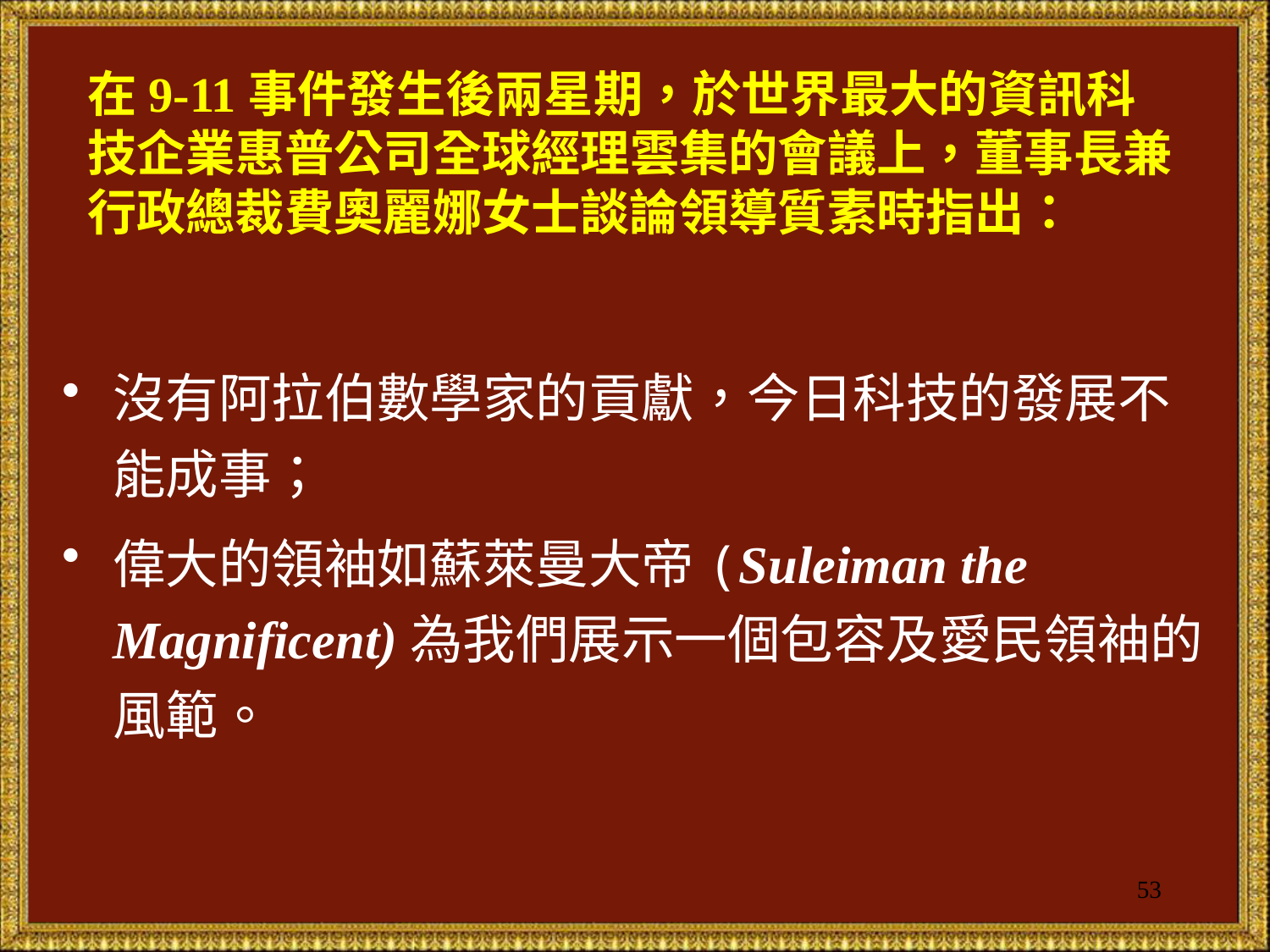

在9-11事件發生後兩星期，於世界最大的資訊科技企業惠普公司全球經理雲集的會議上，董事長兼行政總裁費奧麗娜女士談論領導質素時指出：
沒有阿拉伯數學家的貢獻，今日科技的發展不能成事；
偉大的領袖如蘇萊曼大帝(Suleiman the Magnificent)為我們展示一個包容及愛民領袖的風範。
53